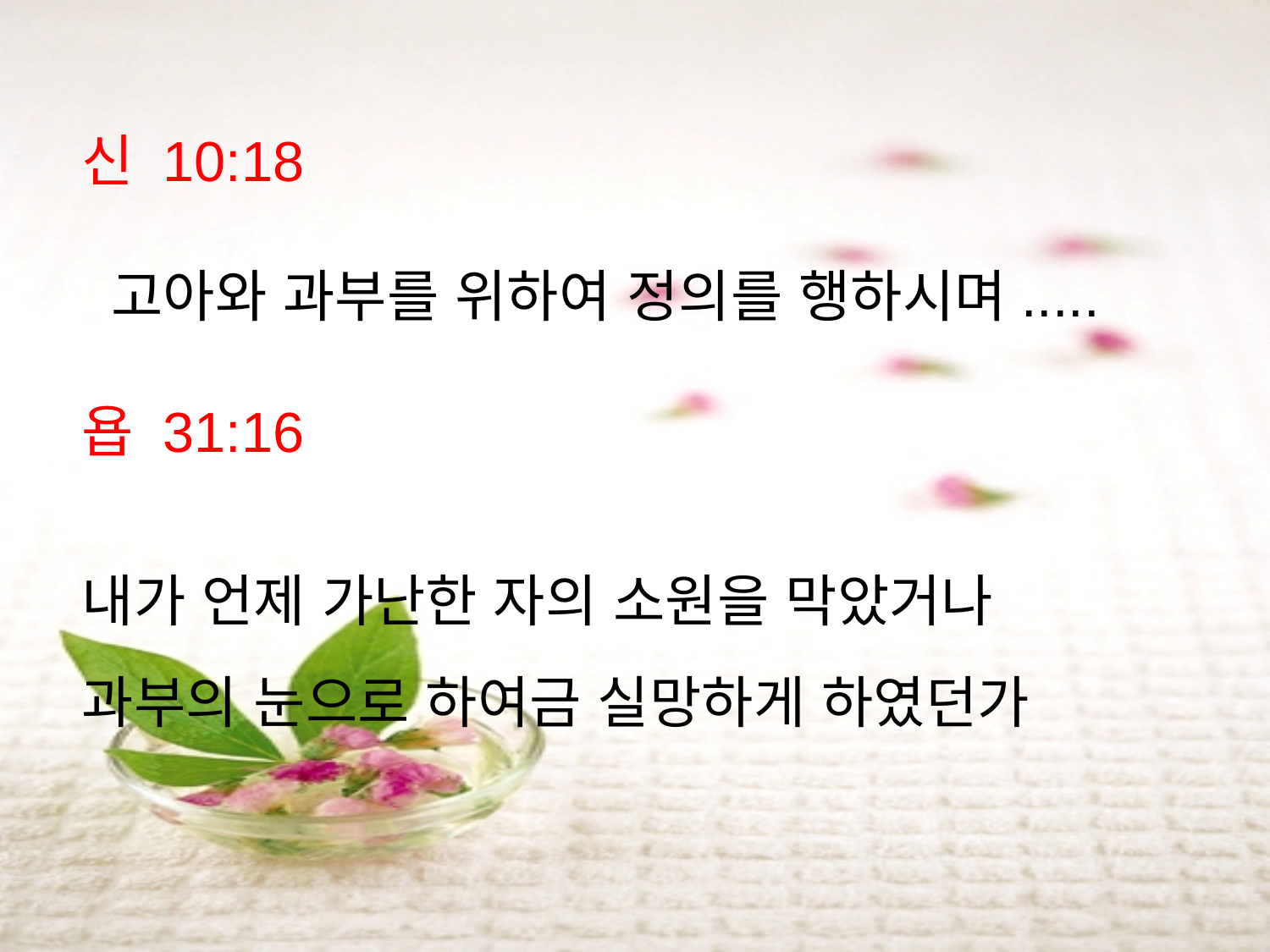

신 10:18

 고아와 과부를 위하여 정의를 행하시며.....
욥 31:16

내가 언제 가난한 자의 소원을 막았거나
과부의 눈으로 하여금 실망하게 하였던가